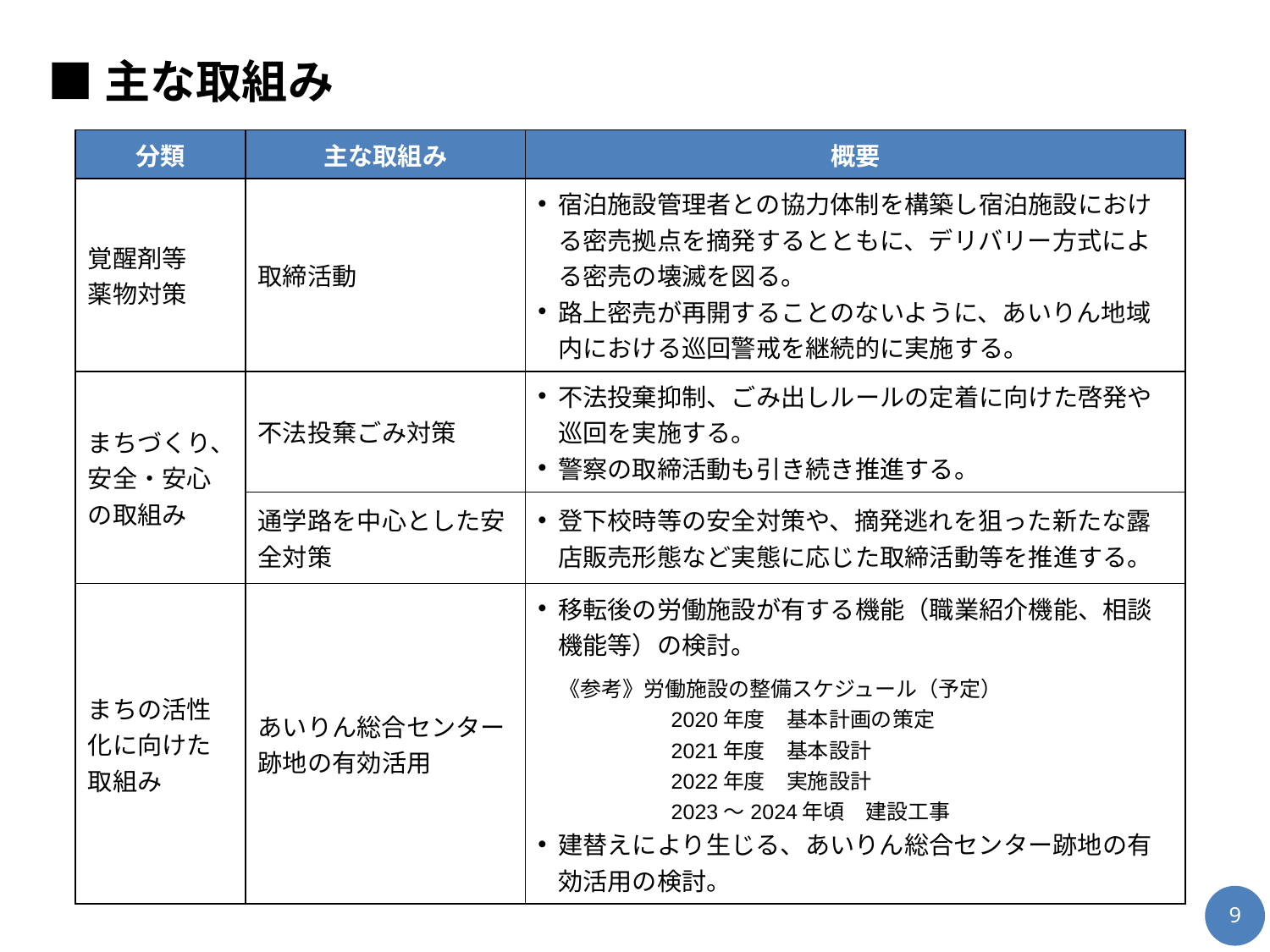

■主な取組み
| 分類 | 主な取組み | 概要 |
| --- | --- | --- |
| 覚醒剤等 薬物対策 | 取締活動 | 宿泊施設管理者との協力体制を構築し宿泊施設における密売拠点を摘発するとともに、デリバリー方式による密売の壊滅を図る。 路上密売が再開することのないように、あいりん地域内における巡回警戒を継続的に実施する。 |
| まちづくり、安全・安心の取組み | 不法投棄ごみ対策 | 不法投棄抑制、ごみ出しルールの定着に向けた啓発や巡回を実施する。 警察の取締活動も引き続き推進する。 |
|  | 通学路を中心とした安全対策 | 登下校時等の安全対策や、摘発逃れを狙った新たな露店販売形態など実態に応じた取締活動等を推進する。 |
| まちの活性化に向けた取組み | あいりん総合センター跡地の有効活用 | 移転後の労働施設が有する機能（職業紹介機能、相談機能等）の検討。 　《参考》労働施設の整備スケジュール（予定） 　　　　　　2020年度　基本計画の策定 　　　　　　2021年度　基本設計 　　　　　　2022年度　実施設計 　　　　　　2023～2024年頃　建設工事 建替えにより生じる、あいりん総合センター跡地の有効活用の検討。 |
9